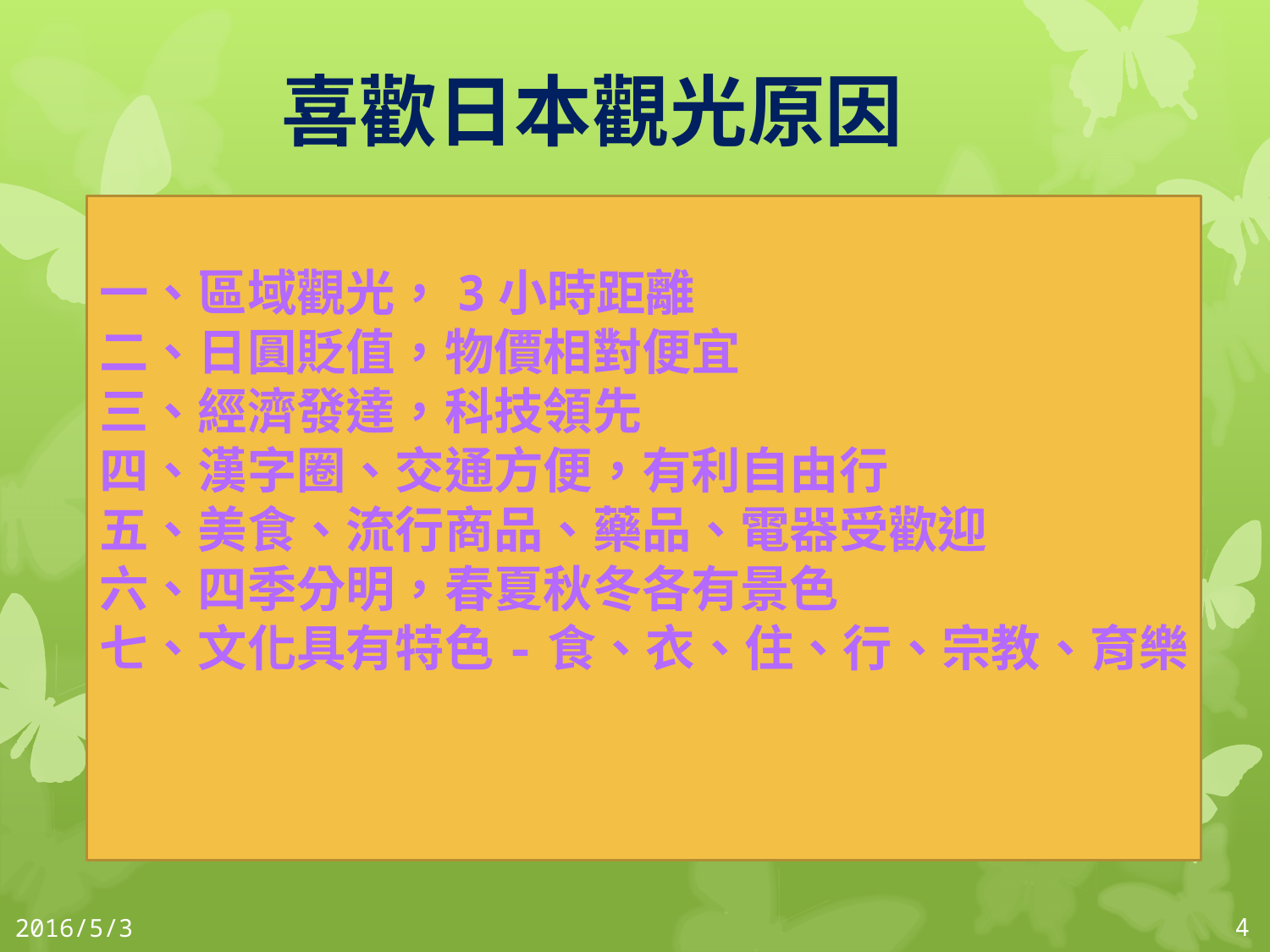

喜歡日本觀光原因

一、區域觀光，3小時距離
二、日圓貶值，物價相對便宜
三、經濟發達，科技領先
四、漢字圈、交通方便，有利自由行
五、美食、流行商品、藥品、電器受歡迎
六、四季分明，春夏秋冬各有景色
七、文化具有特色-食、衣、住、行、宗教、育樂

2016/5/3
4